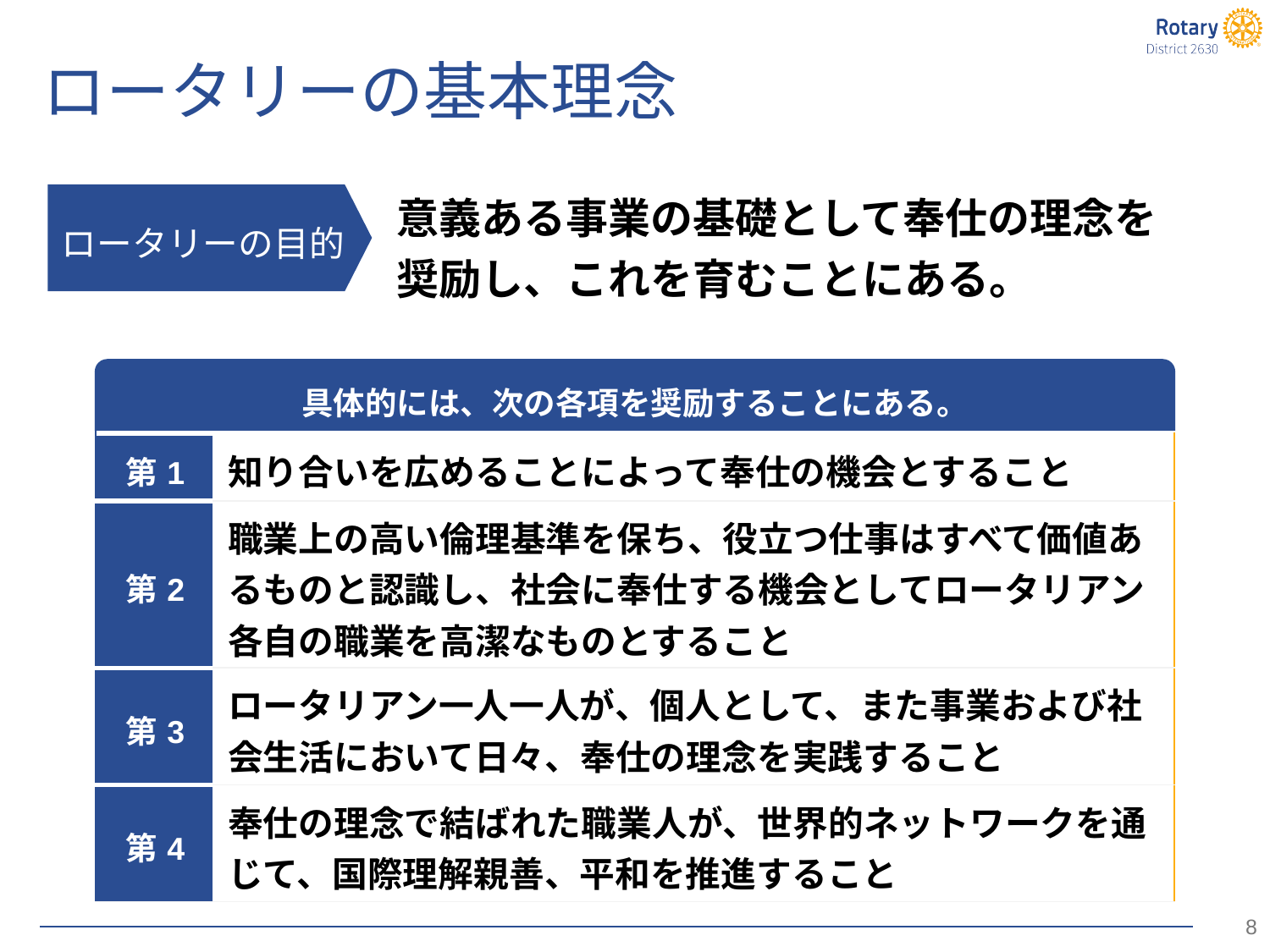

# ロータリーの基本理念
意義ある事業の基礎として奉仕の理念を奨励し、これを育むことにある。
ロータリーの目的
具体的には、次の各項を奨励することにある。
| 第1 | 知り合いを広めることによって奉仕の機会とすること |
| --- | --- |
| 第2 | 職業上の高い倫理基準を保ち、役立つ仕事はすべて価値あるものと認識し、社会に奉仕する機会としてロータリアン各自の職業を高潔なものとすること |
| 第3 | ロータリアン一人一人が、個人として、また事業および社会生活において日々、奉仕の理念を実践すること |
| 第4 | 奉仕の理念で結ばれた職業人が、世界的ネットワークを通じて、国際理解親善、平和を推進すること |
8